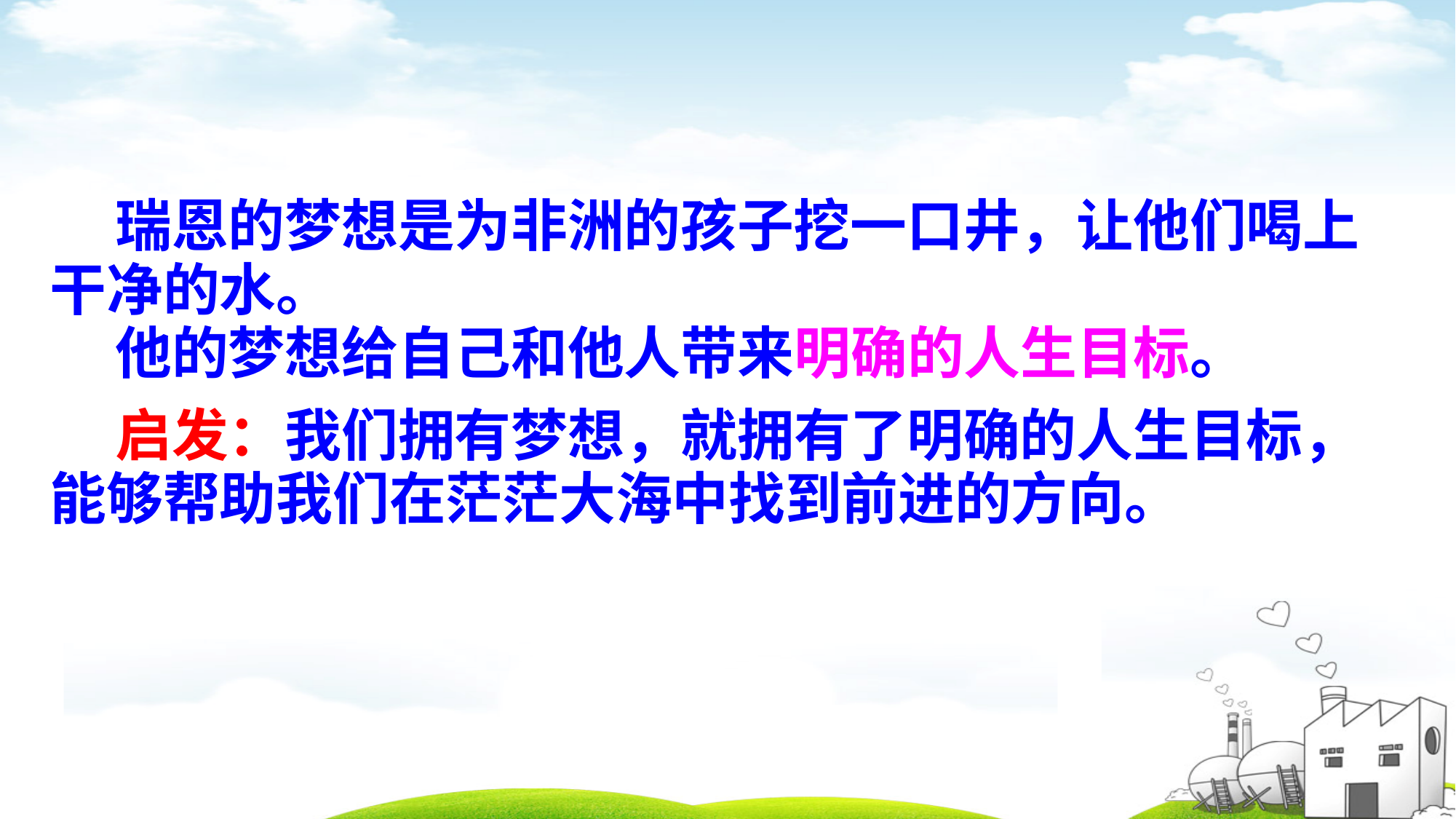

瑞恩的梦想是为非洲的孩子挖一口井，让他们喝上干净的水。
    他的梦想给自己和他人带来明确的人生目标。
    启发：我们拥有梦想，就拥有了明确的人生目标，能够帮助我们在茫茫大海中找到前进的方向。